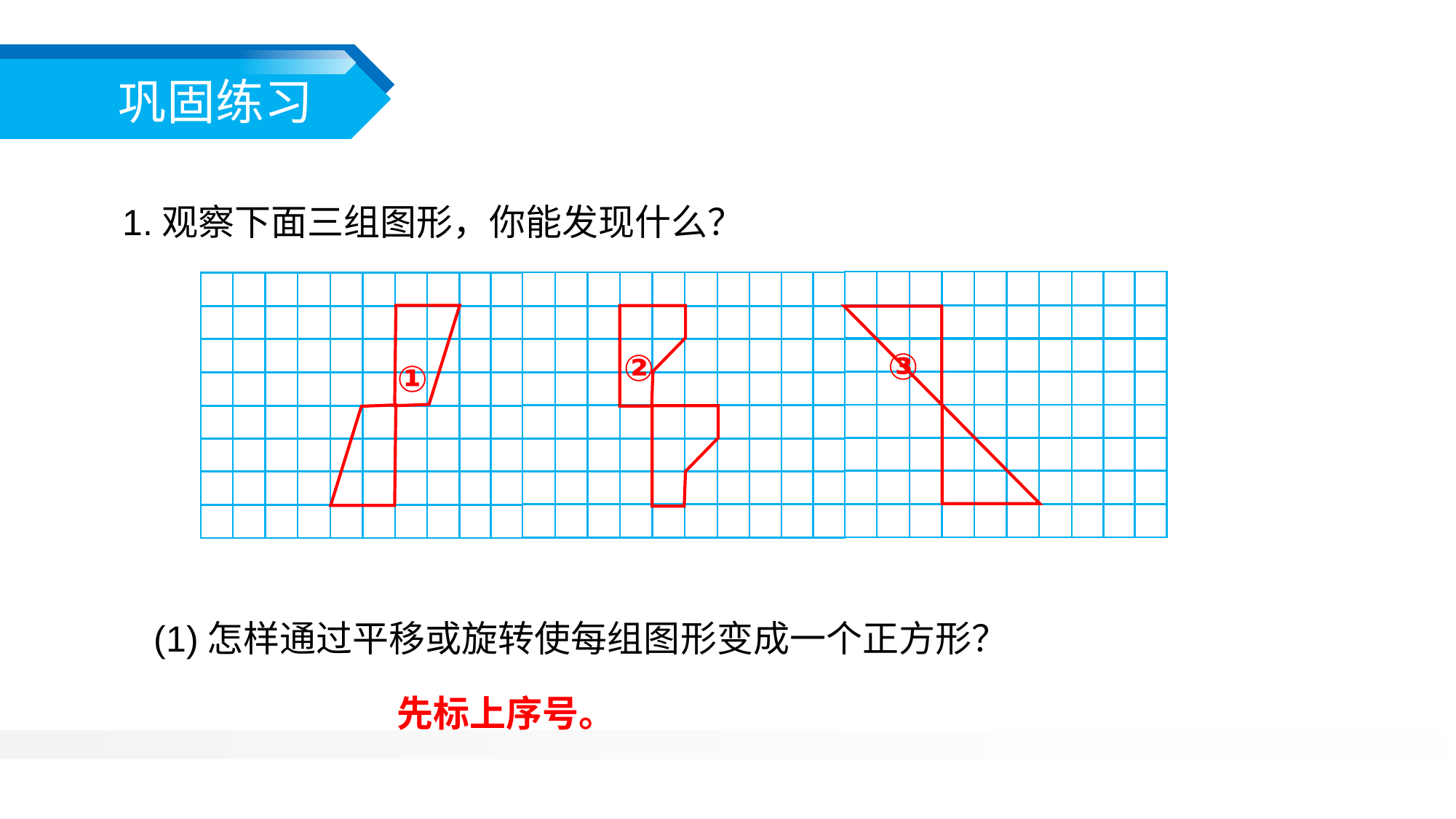

1.观察下面三组图形，你能发现什么？

③
②

①

(1)怎样通过平移或旋转使每组图形变成一个正方形？
先标上序号。